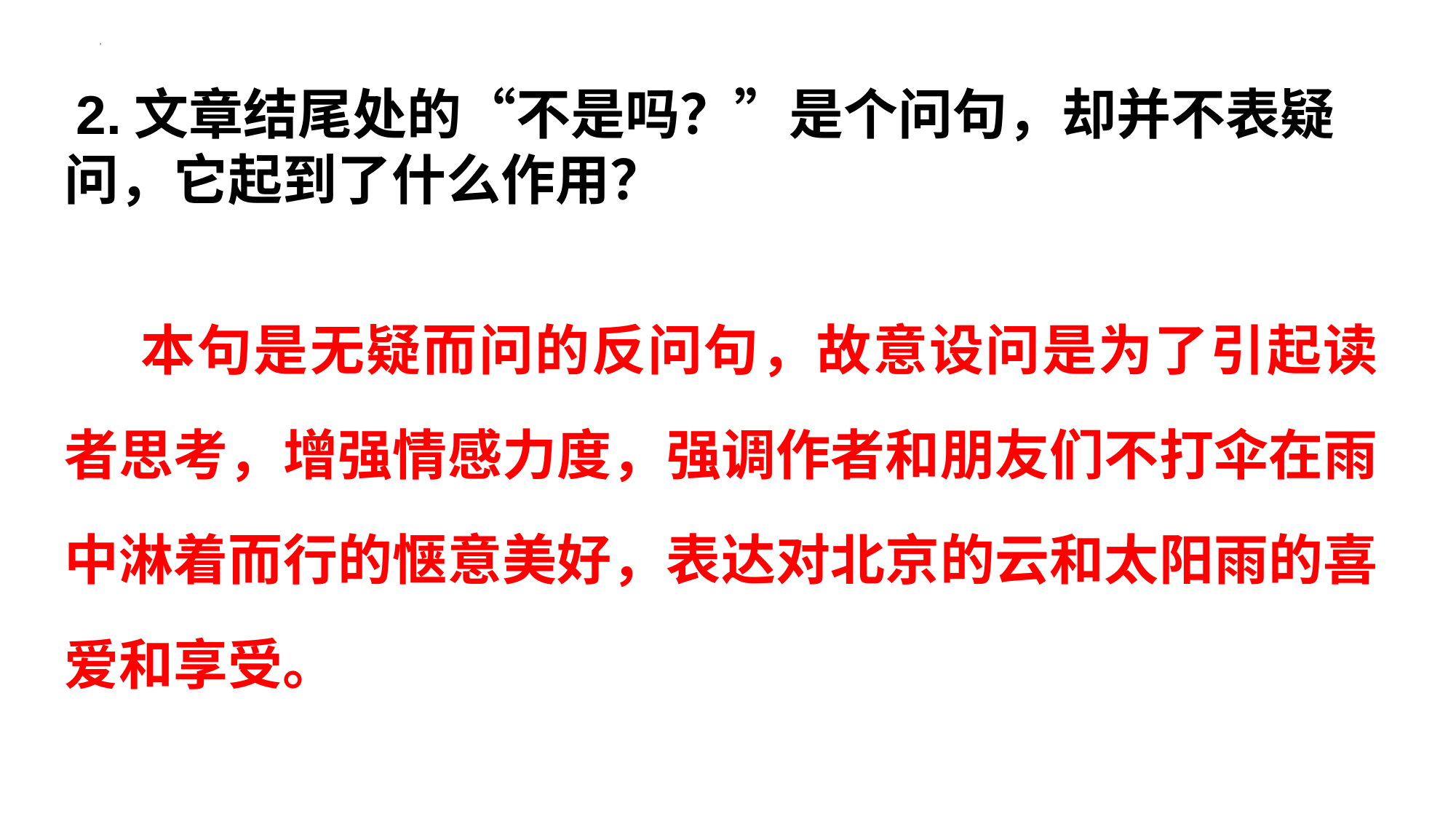

2.文章结尾处的“不是吗？”是个问句，却并不表疑问，它起到了什么作用？

  本句是无疑而问的反问句，故意设问是为了引起读者思考，增强情感力度，强调作者和朋友们不打伞在雨中淋着而行的惬意美好，表达对北京的云和太阳雨的喜爱和享受。

点击输入文本信息，简要陈述文本信息，字体大小可调节。点击输入文本信息，简要陈述文本信息，字体大小可调节。
点击输入文本信息，简要陈述文本信息，字体大小可调节。点击输入文本信息，简要陈述文本信息，字体大小可调节。